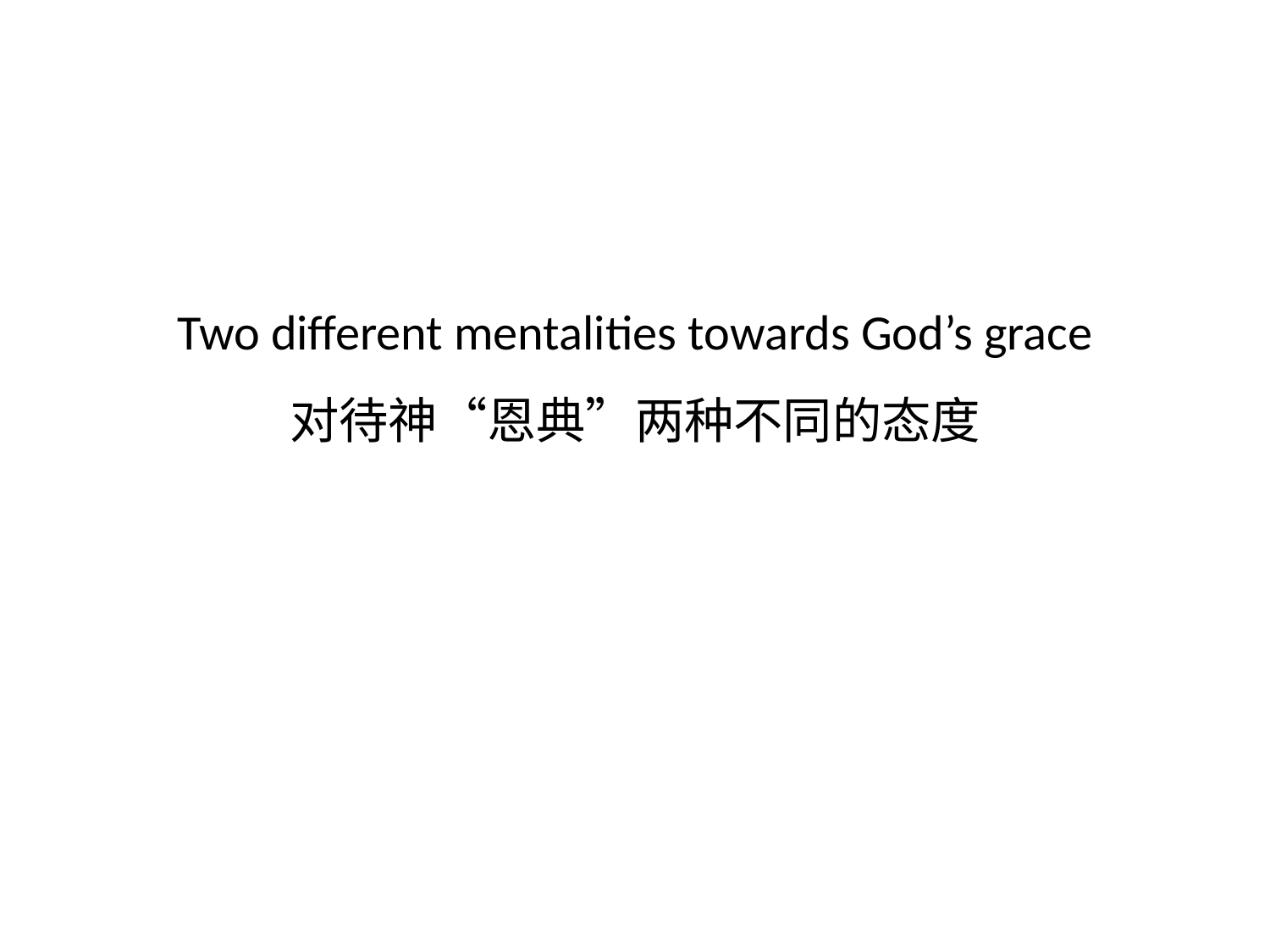

# Two different mentalities towards God’s grace 对待神“恩典”两种不同的态度